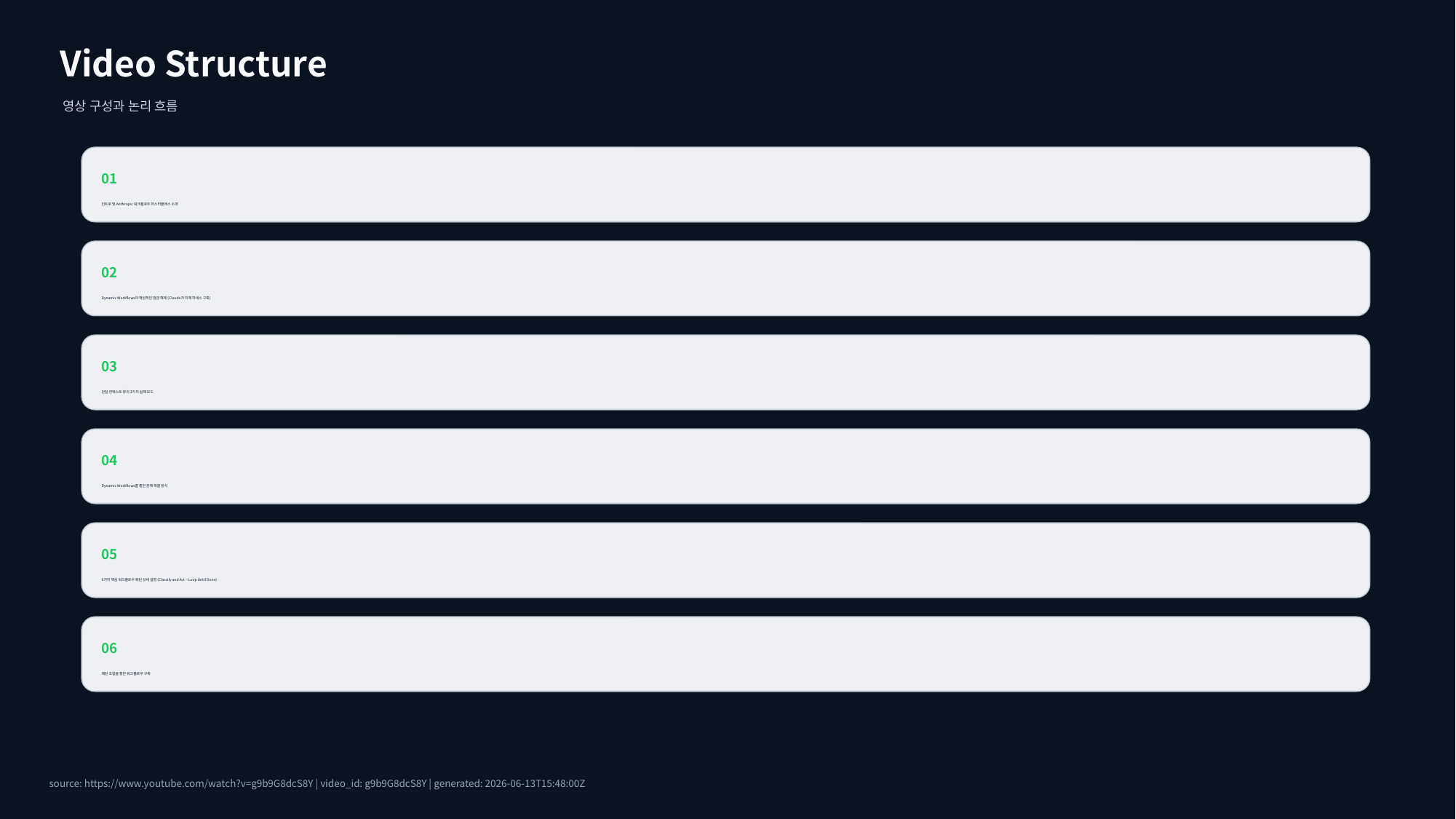

Video Structure
영상 구성과 논리 흐름

01
인트로 및 Anthropic 워크플로우 마스터클래스 소개

02
Dynamic Workflows의 핵심적인 잠금 해제 (Claude가 자체 하네스 구축)

03
단일 컨텍스트 창의 3가지 실패 모드

04
Dynamic Workflows를 통한 문제 해결 방식

05
6가지 핵심 워크플로우 패턴 상세 설명 (Classify and Act ~ Loop Until Done)

06
패턴 조합을 통한 워크플로우 구축
source: https://www.youtube.com/watch?v=g9b9G8dcS8Y | video_id: g9b9G8dcS8Y | generated: 2026-06-13T15:48:00Z